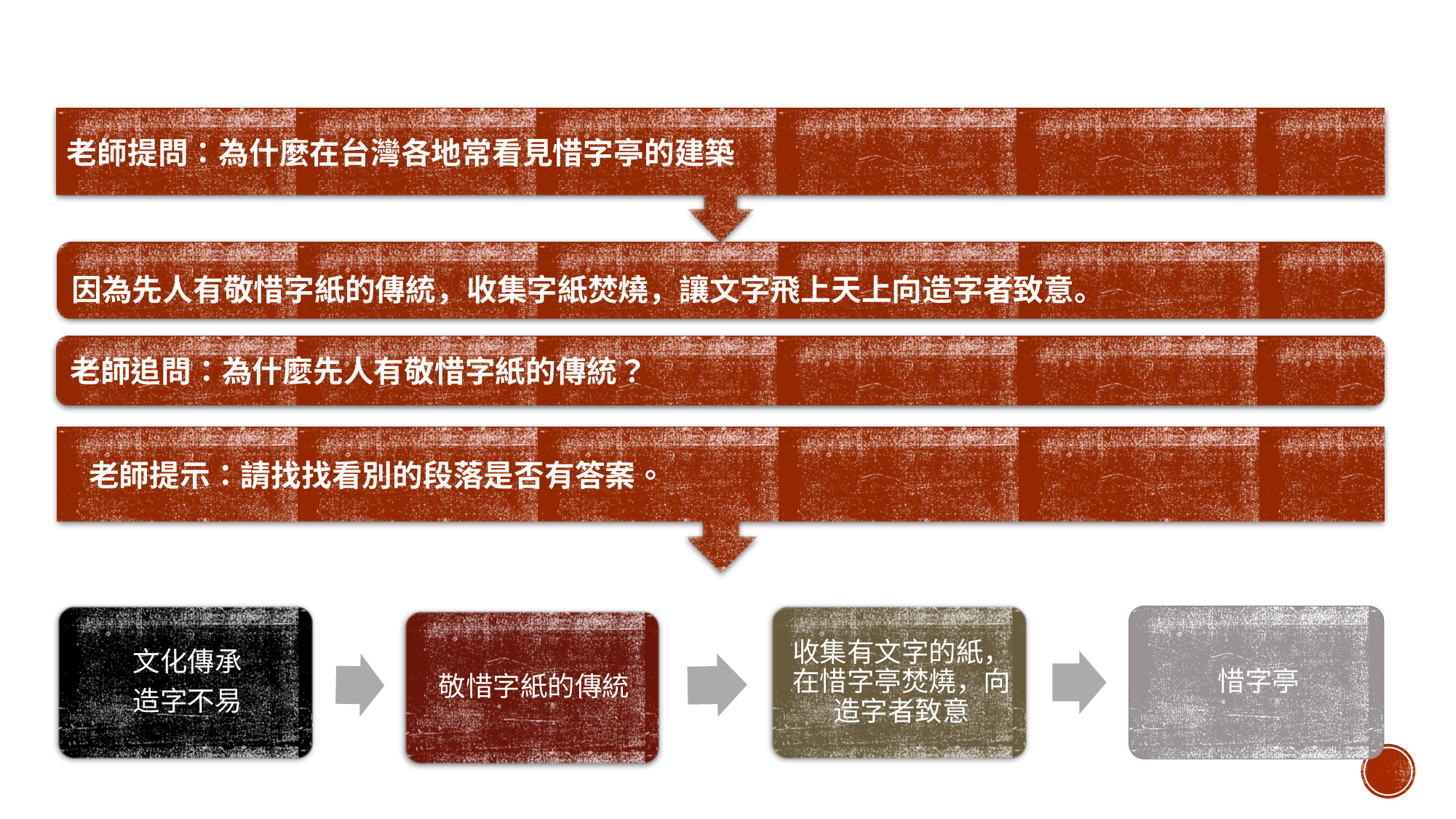

老師提問：為什麼在台灣各地常看見惜字亭的建築
因為先人有敬惜字紙的傳統，收集字紙焚燒，讓文字飛上天上向造字者致意。
老師追問：為什麼先人有敬惜字紙的傳統？
  老師提示：請找找看別的段落是否有答案。
文化傳承
造字不易

敬惜字紙的傳統

收集有文字的紙，在惜字亭焚燒，向造字者致意

惜字亭